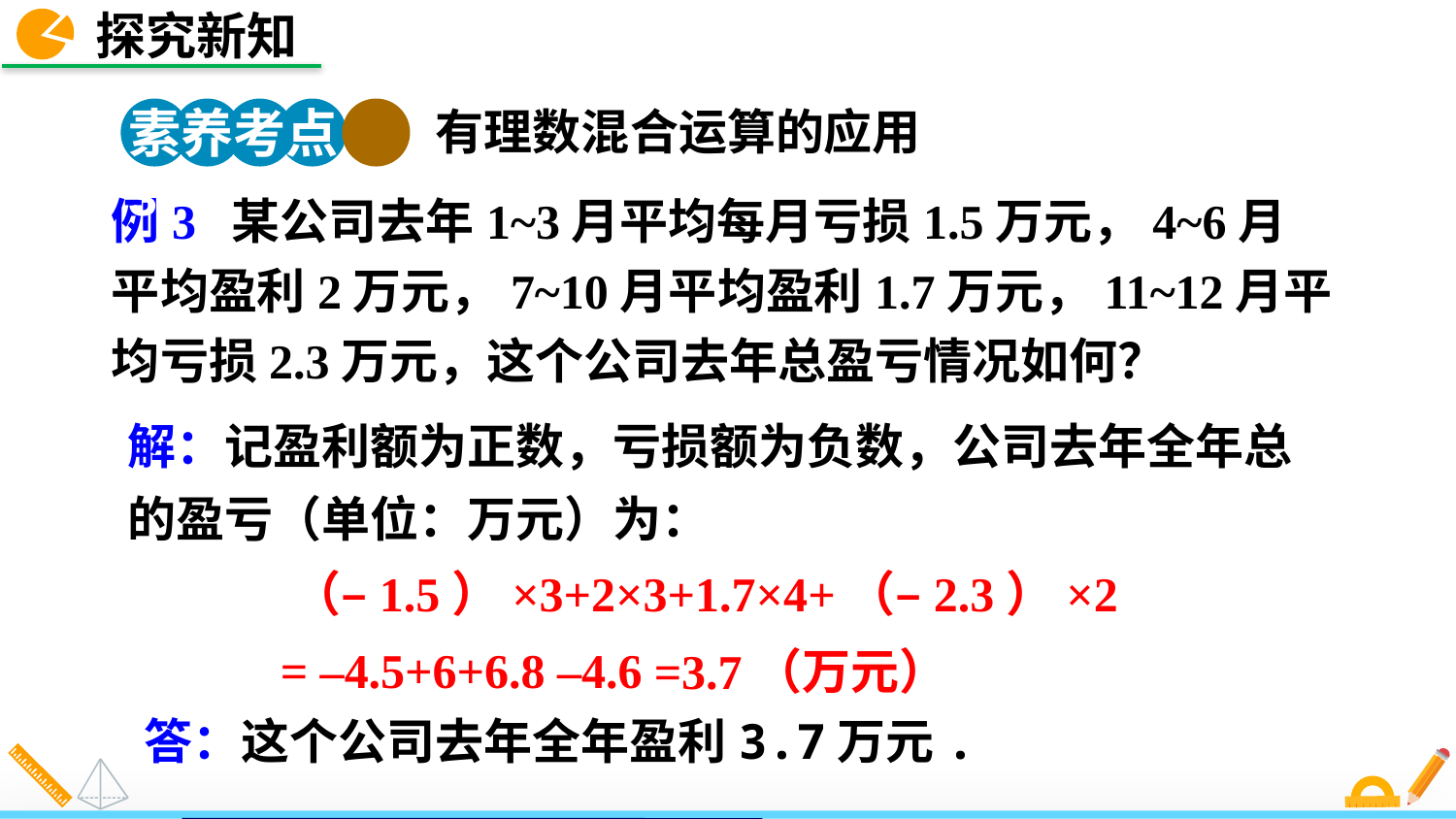

探究新知

素养考点 3

有理数混合运算的应用
例3  某公司去年1~3月平均每月亏损1.5万元，4~6月平均盈利2万元，7~10月平均盈利1.7万元，11~12月平均亏损2.3万元，这个公司去年总盈亏情况如何？
解：记盈利额为正数，亏损额为负数，公司去年全年总的盈亏（单位：万元）为：
（–1.5）×3+2×3+1.7×4+（–2.3）×2
= –4.5+6+6.8 –4.6
=3.7（万元）
答：这个公司去年全年盈利3.7万元.